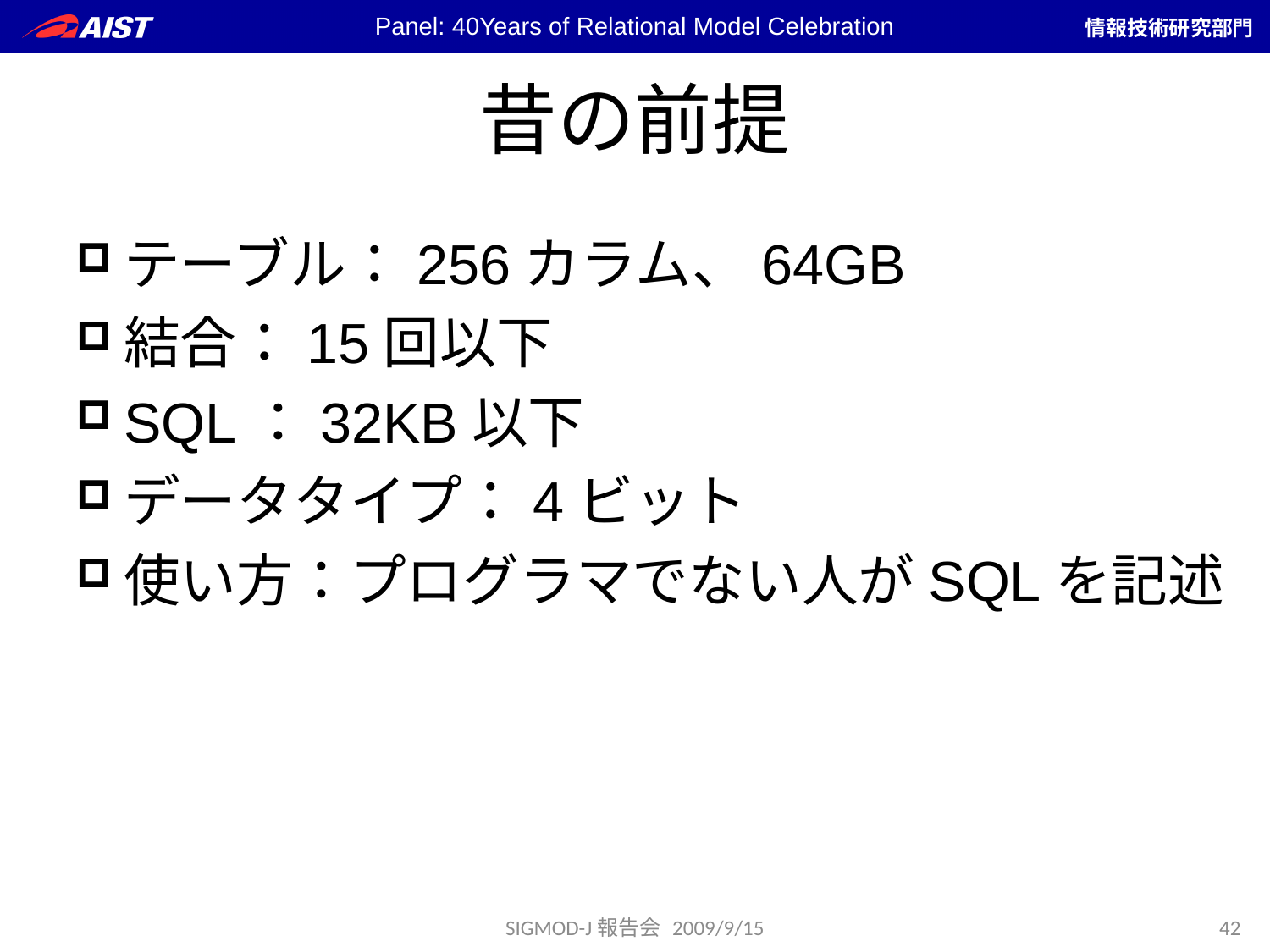

Panel: 40Years of Relational Model Celebration
# 昔の前提
テーブル：256カラム、64GB
結合：15回以下
SQL：32KB以下
データタイプ：4ビット
使い方：プログラマでない人がSQLを記述
SIGMOD-J報告会 2009/9/15
42